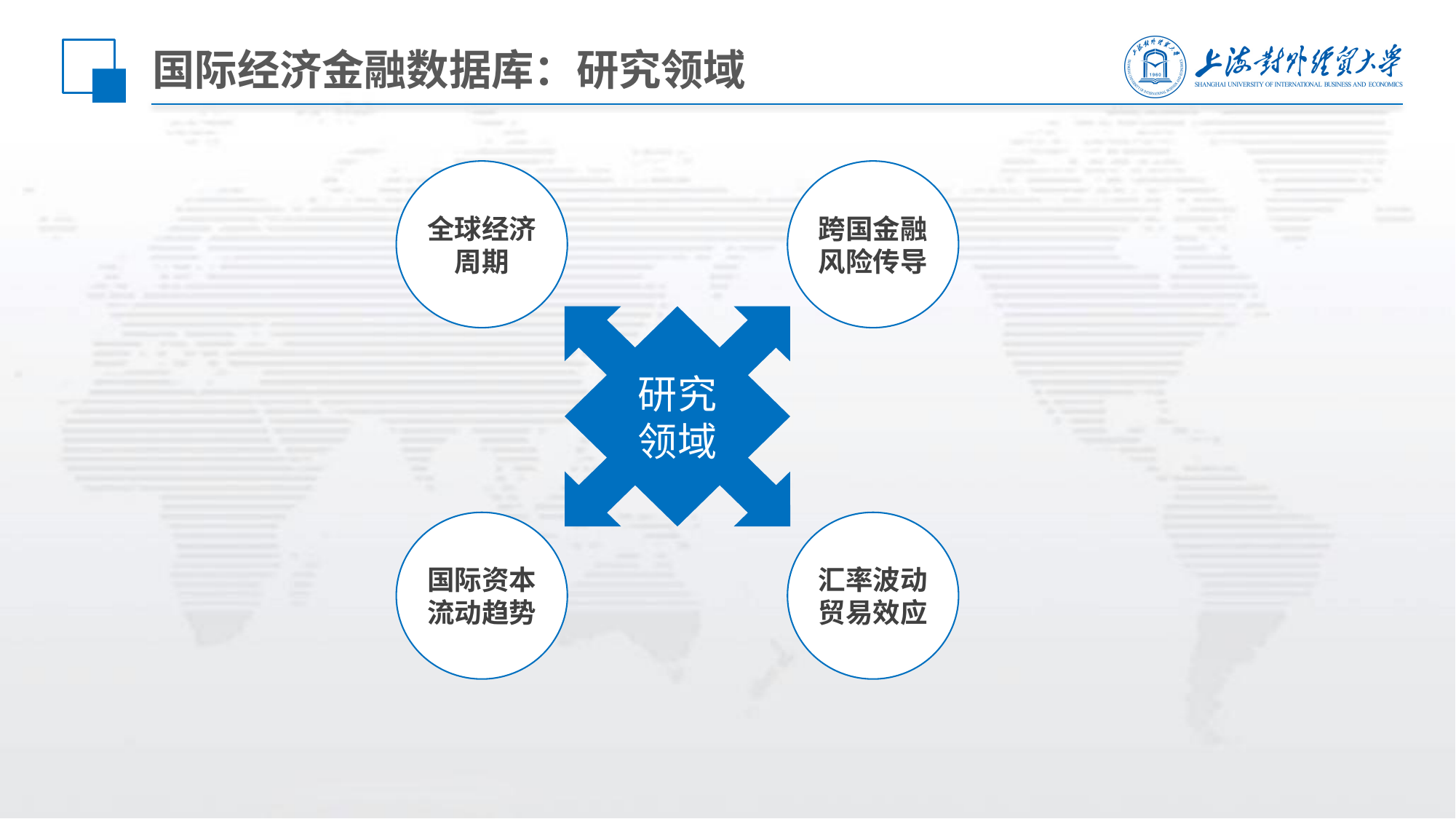

# 国际经济金融数据库：研究领域
全球经济周期
跨国金融风险传导
研究
领域
国际资本流动趋势
汇率波动贸易效应